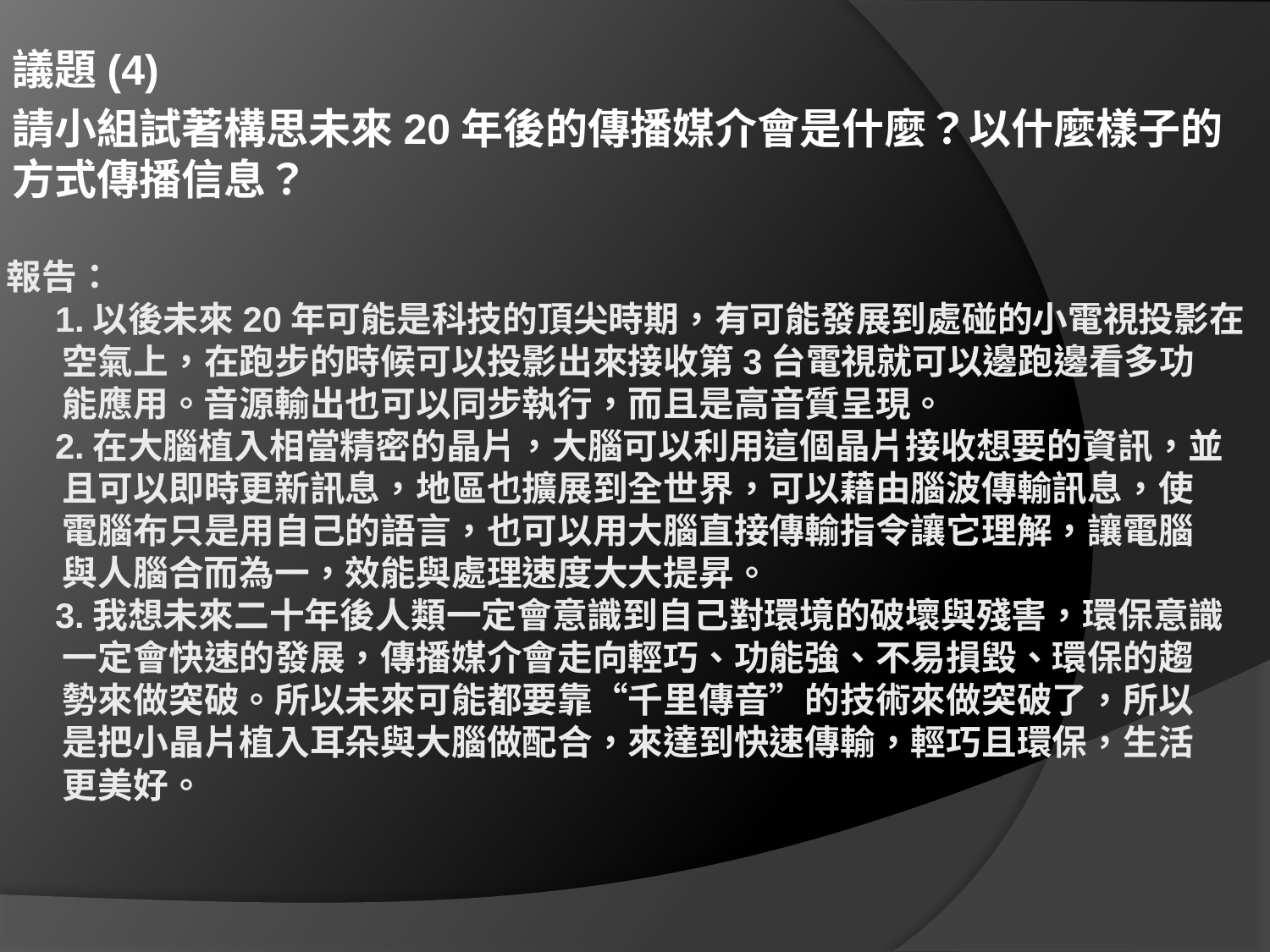

議題(4)
請小組試著構思未來20年後的傳播媒介會是什麼？以什麼樣子的方式傳播信息？

# 報告： 1.以後未來20年可能是科技的頂尖時期，有可能發展到處碰的小電視投影在 空氣上，在跑步的時候可以投影出來接收第3台電視就可以邊跑邊看多功 能應用。音源輸出也可以同步執行，而且是高音質呈現。 2.在大腦植入相當精密的晶片，大腦可以利用這個晶片接收想要的資訊，並 且可以即時更新訊息，地區也擴展到全世界，可以藉由腦波傳輸訊息，使 電腦布只是用自己的語言，也可以用大腦直接傳輸指令讓它理解，讓電腦 與人腦合而為一，效能與處理速度大大提昇。 3.我想未來二十年後人類一定會意識到自己對環境的破壞與殘害，環保意識 一定會快速的發展，傳播媒介會走向輕巧、功能強、不易損毀、環保的趨 勢來做突破。所以未來可能都要靠“千里傳音”的技術來做突破了，所以 是把小晶片植入耳朵與大腦做配合，來達到快速傳輸，輕巧且環保，生活 更美好。